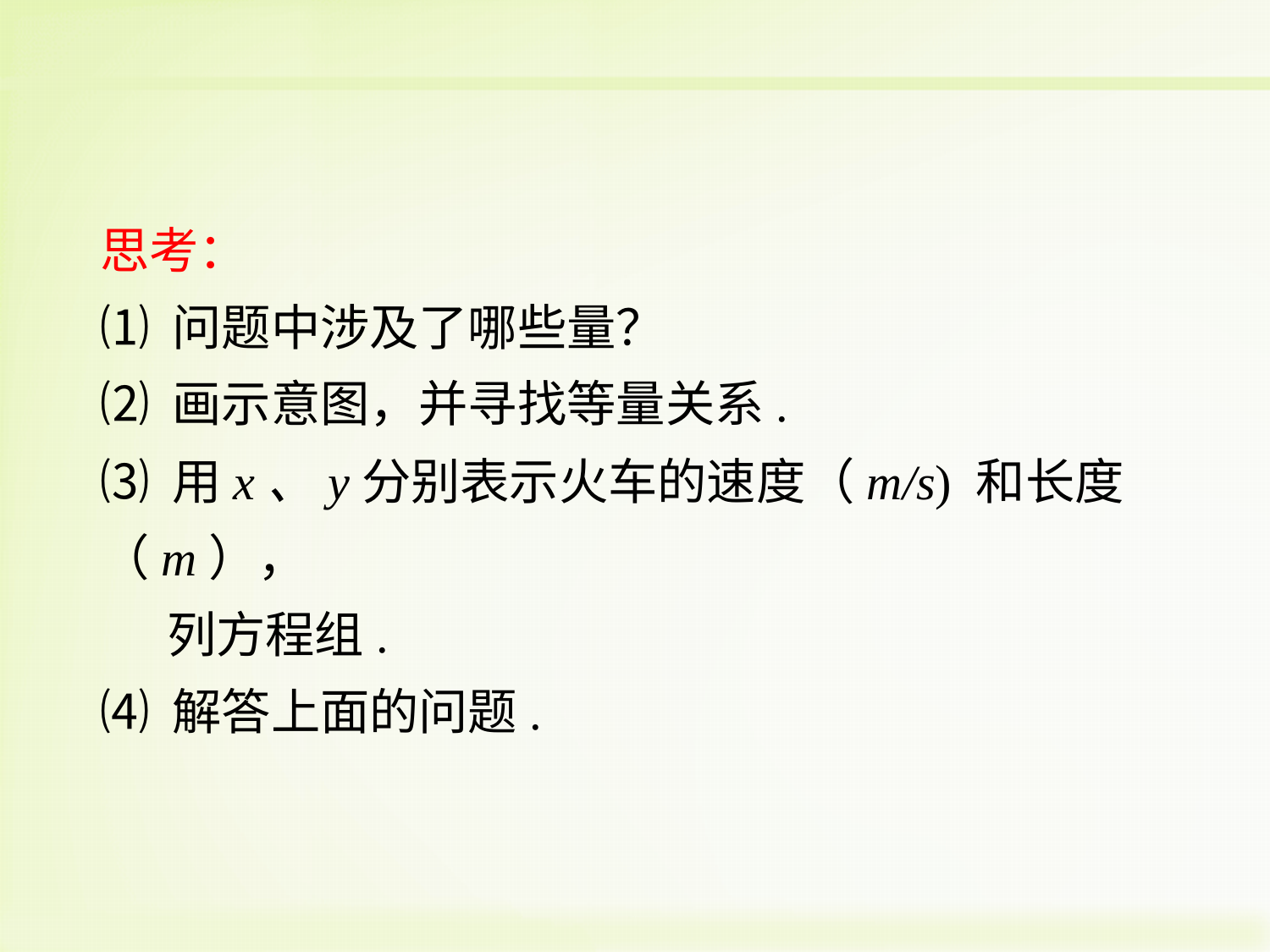

思考：
⑴ 问题中涉及了哪些量？
⑵ 画示意图，并寻找等量关系.
⑶ 用x、y分别表示火车的速度（m/s) 和长度（m），
     列方程组.
⑷ 解答上面的问题.